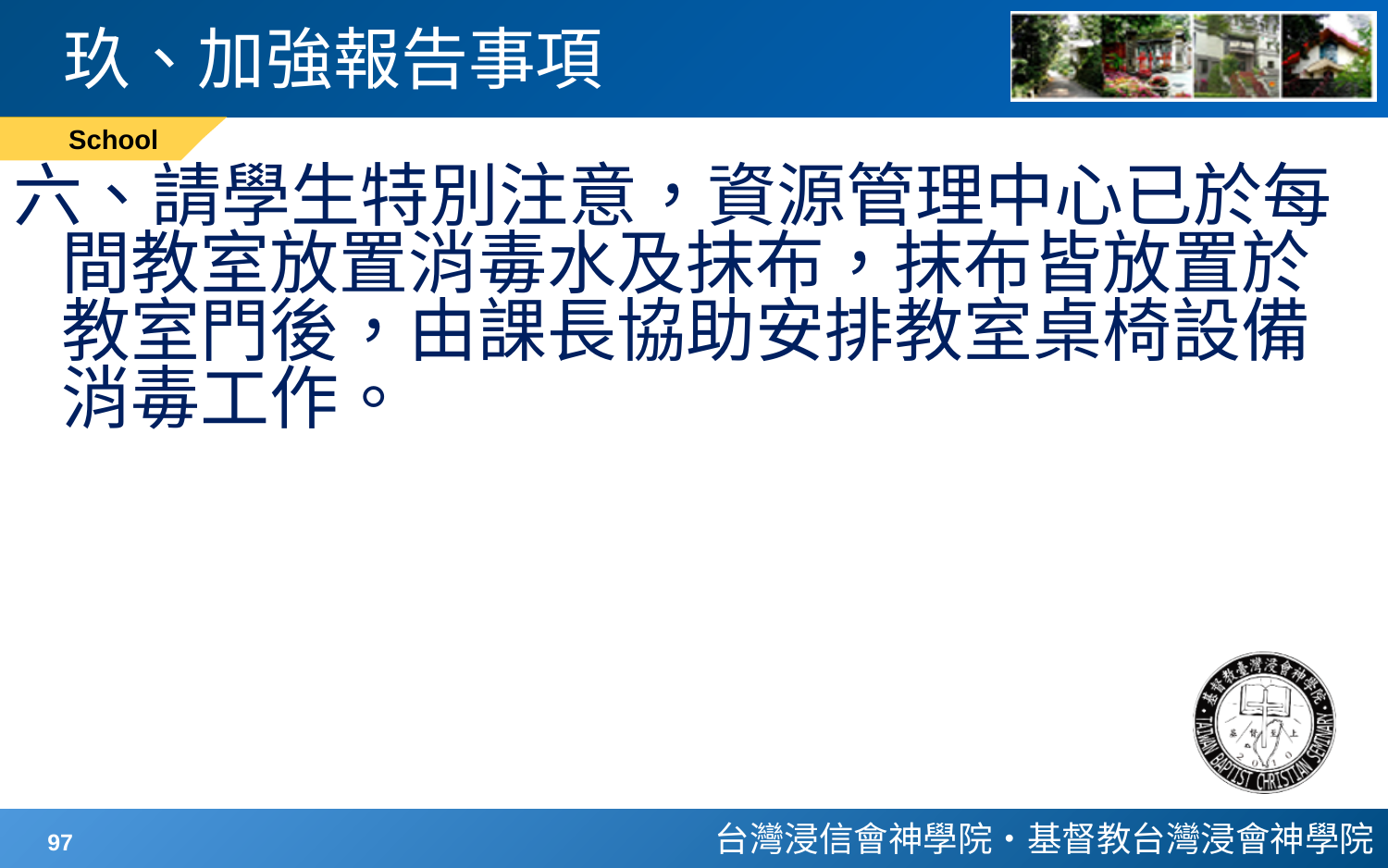

# 玖、加強報告事項
School
六、請學生特別注意，資源管理中心已於每
  間教室放置消毒水及抹布，抹布皆放置於
  教室門後，由課長協助安排教室桌椅設備
  消毒工作。